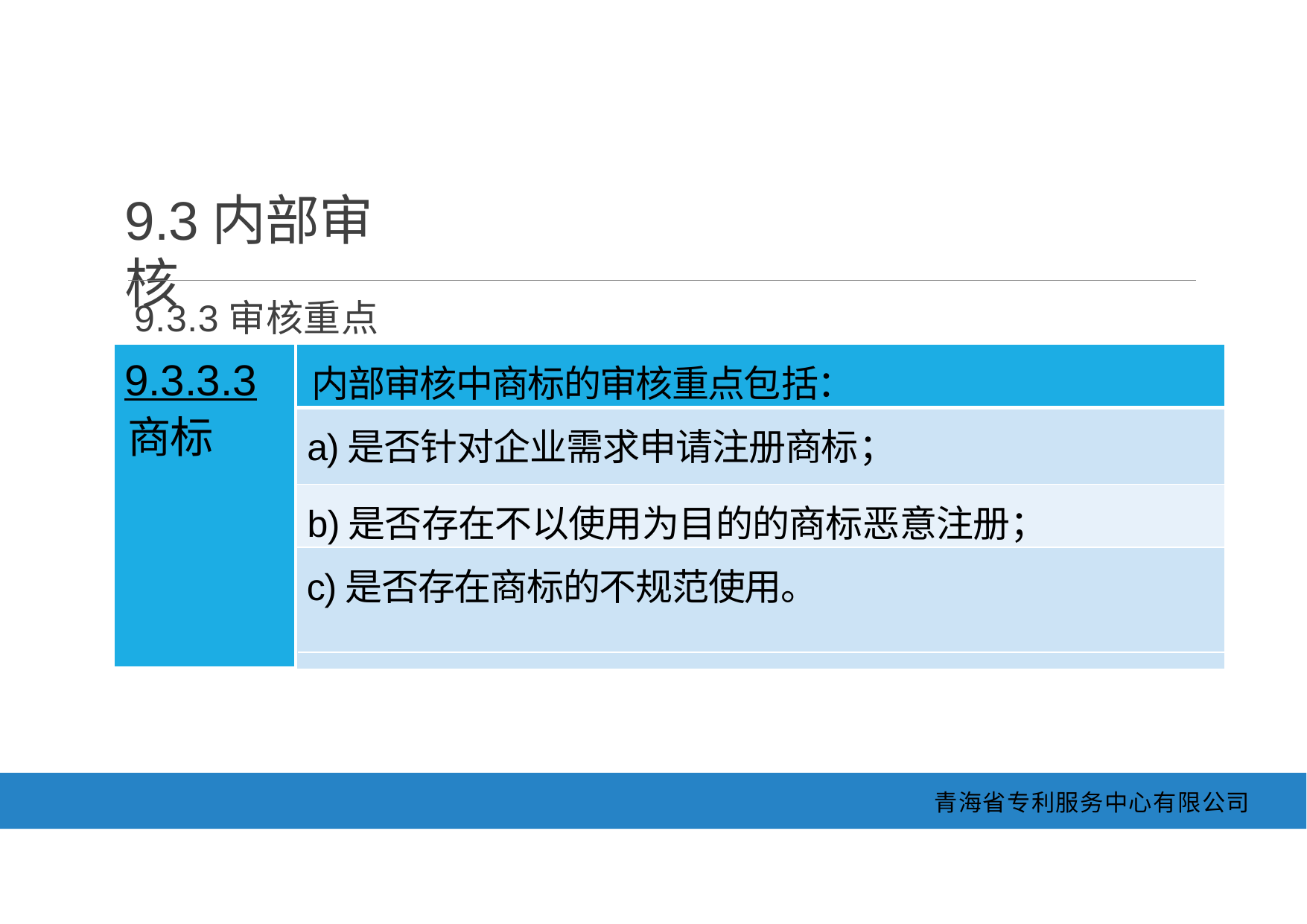

9.3内部审核

9.3.3审核重点
| 9.3.3.3 商标 | 内部审核中商标的审核重点包括： |
| --- | --- |
|  | a)是否针对企业需求申请注册商标； |
|  | b)是否存在不以使用为目的的商标恶意注册； |
|  | c)是否存在商标的不规范使用。 |

青海省专利服务中心有限公司